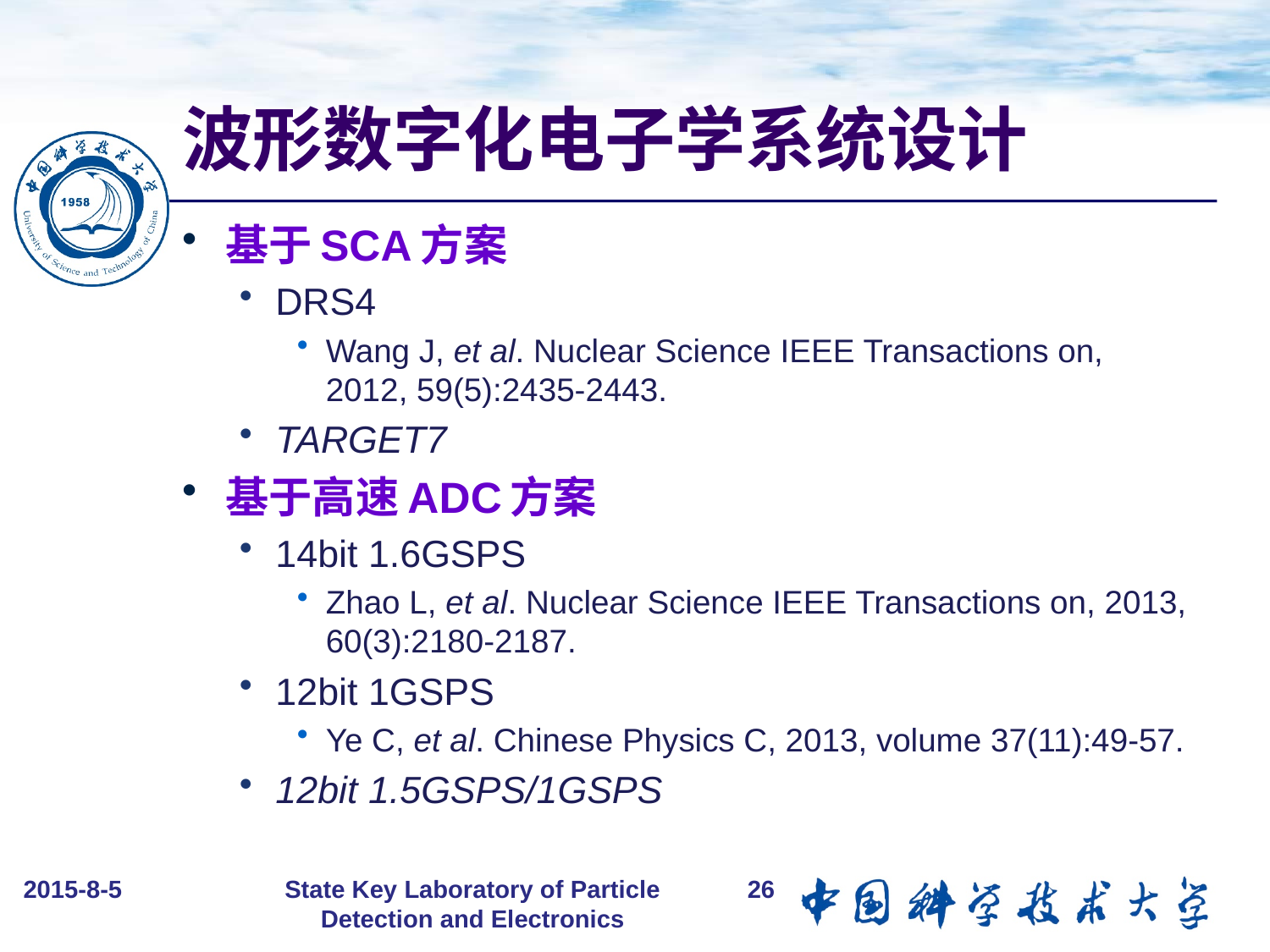

# 波形数字化电子学系统设计
基于SCA方案
DRS4
Wang J, et al. Nuclear Science IEEE Transactions on, 2012, 59(5):2435-2443.
TARGET7
基于高速ADC方案
14bit 1.6GSPS
Zhao L, et al. Nuclear Science IEEE Transactions on, 2013, 60(3):2180-2187.
12bit 1GSPS
Ye C, et al. Chinese Physics C, 2013, volume 37(11):49-57.
12bit 1.5GSPS/1GSPS
2015-8-5
26
State Key Laboratory of Particle Detection and Electronics